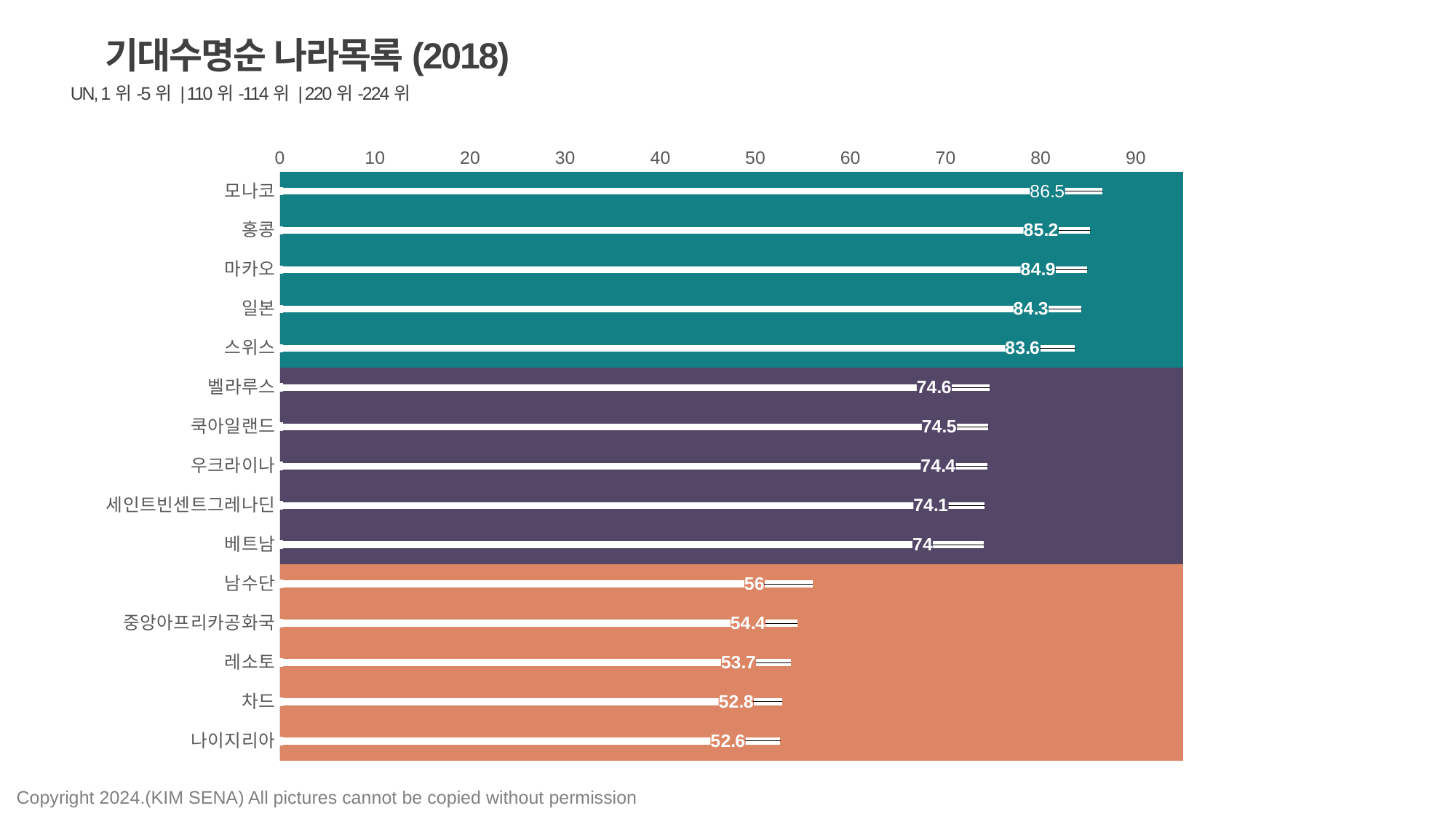

기대수명순 나라목록(2018)
UN, 1위-5위 | 110위-114위 | 220위-224위
2009년 여성

2019년 여성

2019년 남성

단위  :  %

### Chart

| Category | 전체 | 계열 2 |
|---|---|---|
| 모나코 | 86.5 | 95.0 |
| 홍콩 | 85.2 | 95.0 |
| 마카오 | 84.9 | 95.0 |
| 일본 | 84.3 | 95.0 |
| 스위스 | 83.6 | 95.0 |
| 벨라루스 | 74.6 | 95.0 |
| 쿡아일랜드 | 74.5 | 95.0 |
| 우크라이나 | 74.4 | 95.0 |
| 세인트빈센트그레나딘 | 74.1 | 95.0 |
| 베트남 | 74.0 | 95.0 |
| 남수단 | 56.0 | 95.0 |
| 중앙아프리카공화국 | 54.4 | 95.0 |
| 레소토 | 53.7 | 95.0 |
| 차드 | 52.8 | 95.0 |
| 나이지리아 | 52.6 | 95.0 |
1위~5위
110위~114위
220위~224위